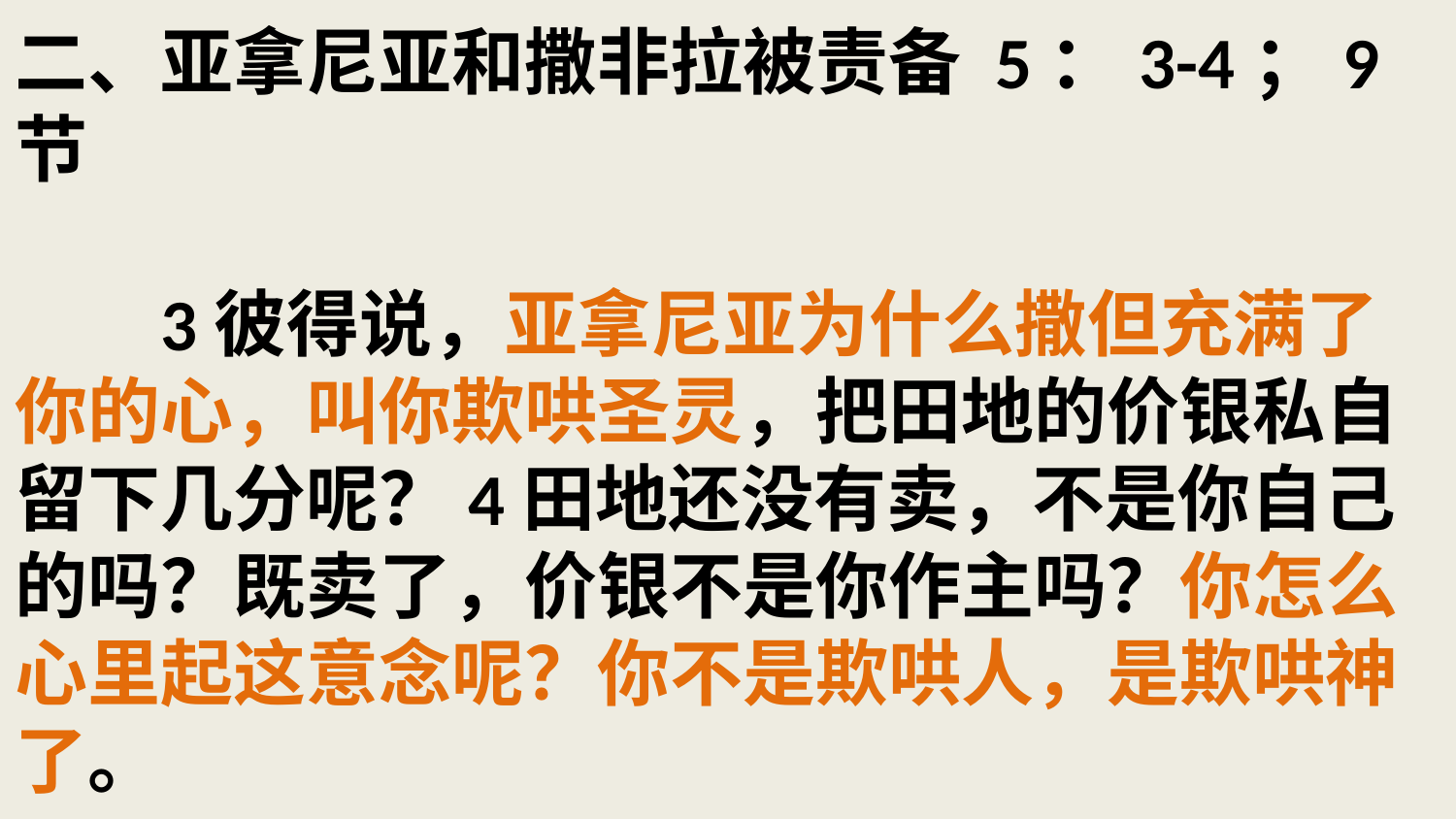

# 二、亚拿尼亚和撒非拉被责备 5：3-4；9节 3彼得说，亚拿尼亚为什么撒但充满了你的心，叫你欺哄圣灵，把田地的价银私自留下几分呢？4田地还没有卖，不是你自己的吗？既卖了，价银不是你作主吗？你怎么心里起这意念呢？你不是欺哄人，是欺哄神了。